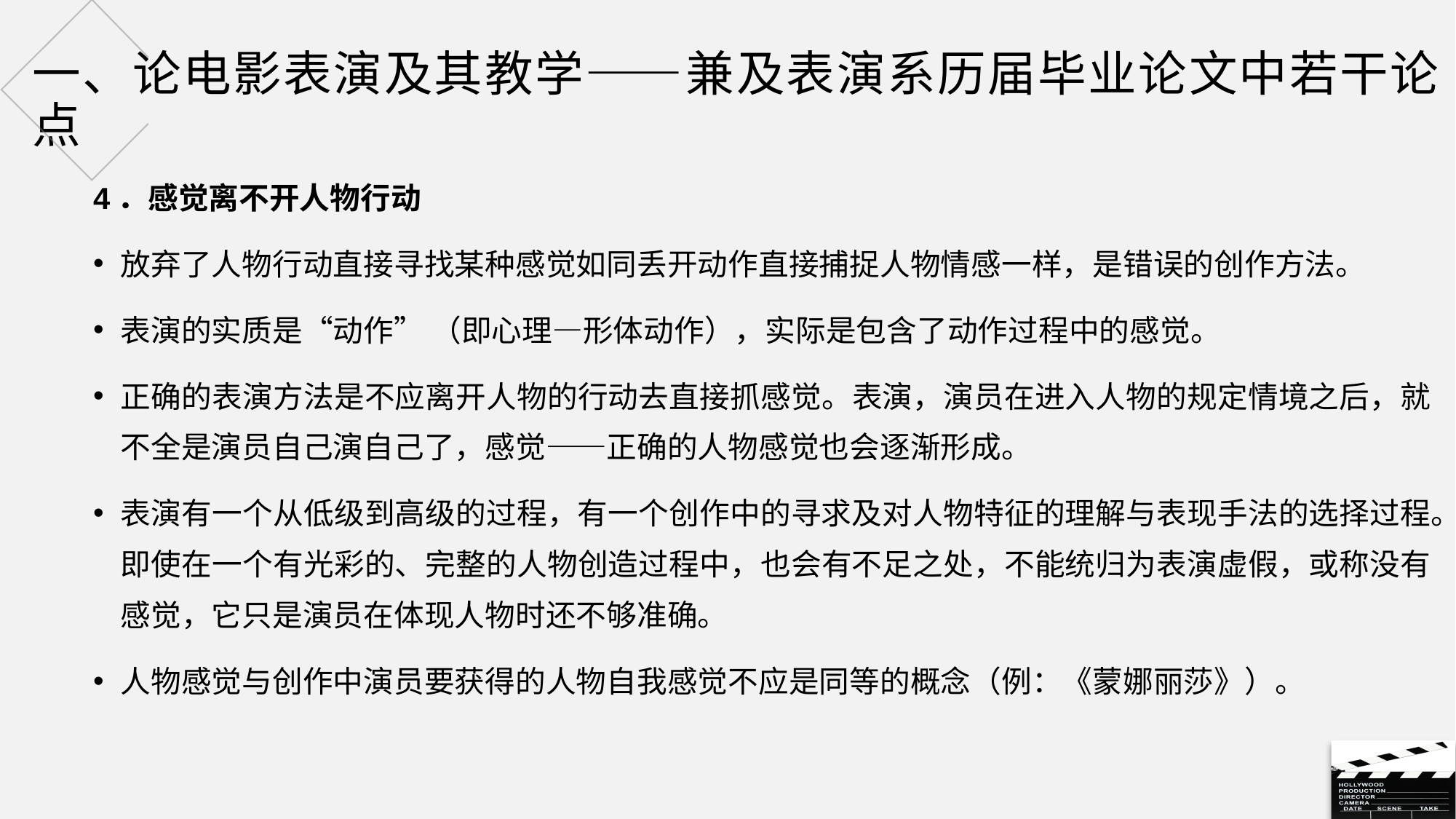

# 一、论电影表演及其教学——兼及表演系历届毕业论文中若干论点
4．感觉离不开人物行动
放弃了人物行动直接寻找某种感觉如同丢开动作直接捕捉人物情感一样，是错误的创作方法。
表演的实质是“动作” （即心理—形体动作），实际是包含了动作过程中的感觉。
正确的表演方法是不应离开人物的行动去直接抓感觉。表演，演员在进入人物的规定情境之后，就不全是演员自己演自己了，感觉——正确的人物感觉也会逐渐形成。
表演有一个从低级到高级的过程，有一个创作中的寻求及对人物特征的理解与表现手法的选择过程。即使在一个有光彩的、完整的人物创造过程中，也会有不足之处，不能统归为表演虚假，或称没有感觉，它只是演员在体现人物时还不够准确。
人物感觉与创作中演员要获得的人物自我感觉不应是同等的概念（例：《蒙娜丽莎》）。